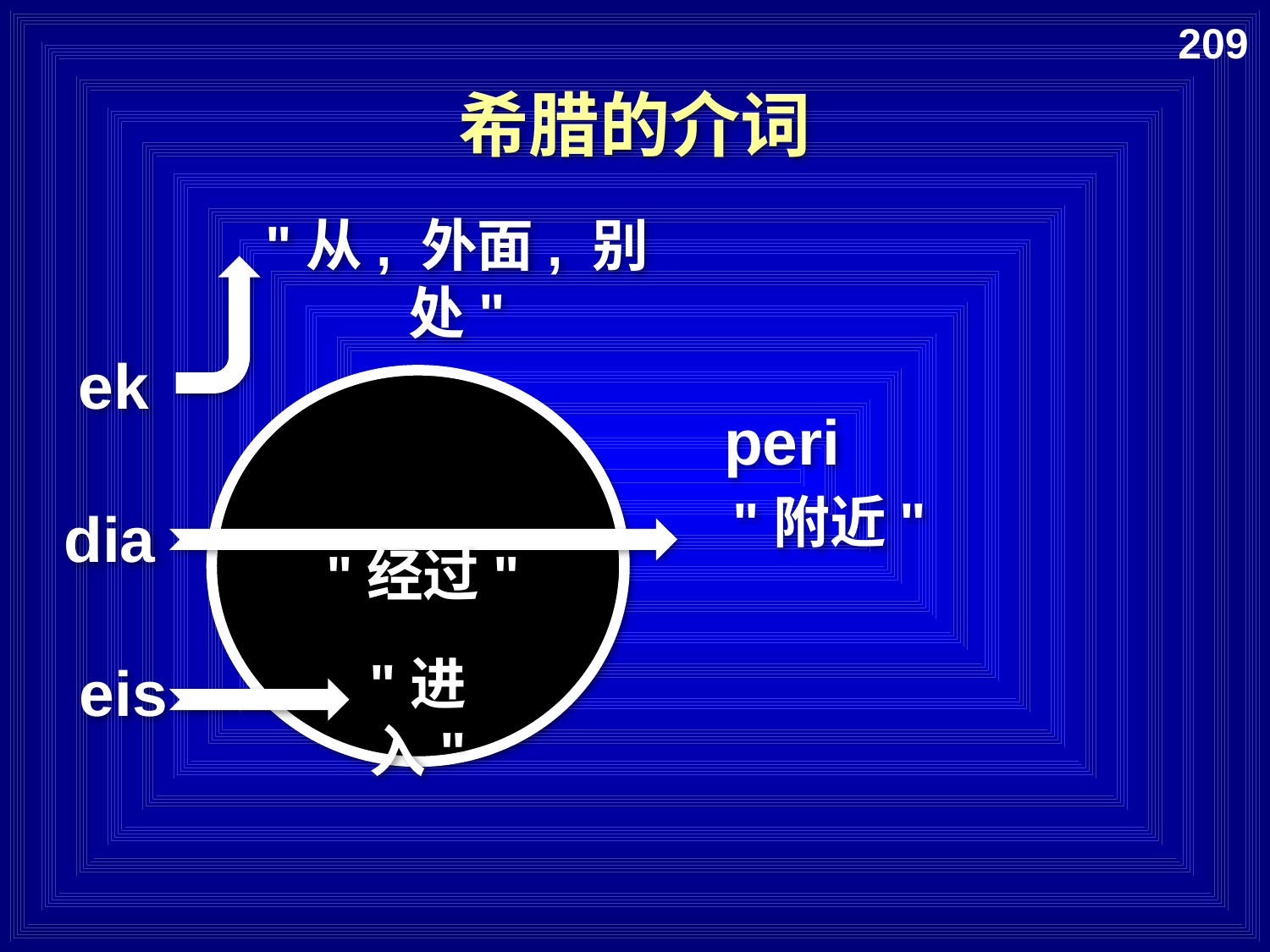

209
希腊的介词
"从, 外面, 别处"

 ek

peri
"附近"
dia

"经过"
"进入"
eis